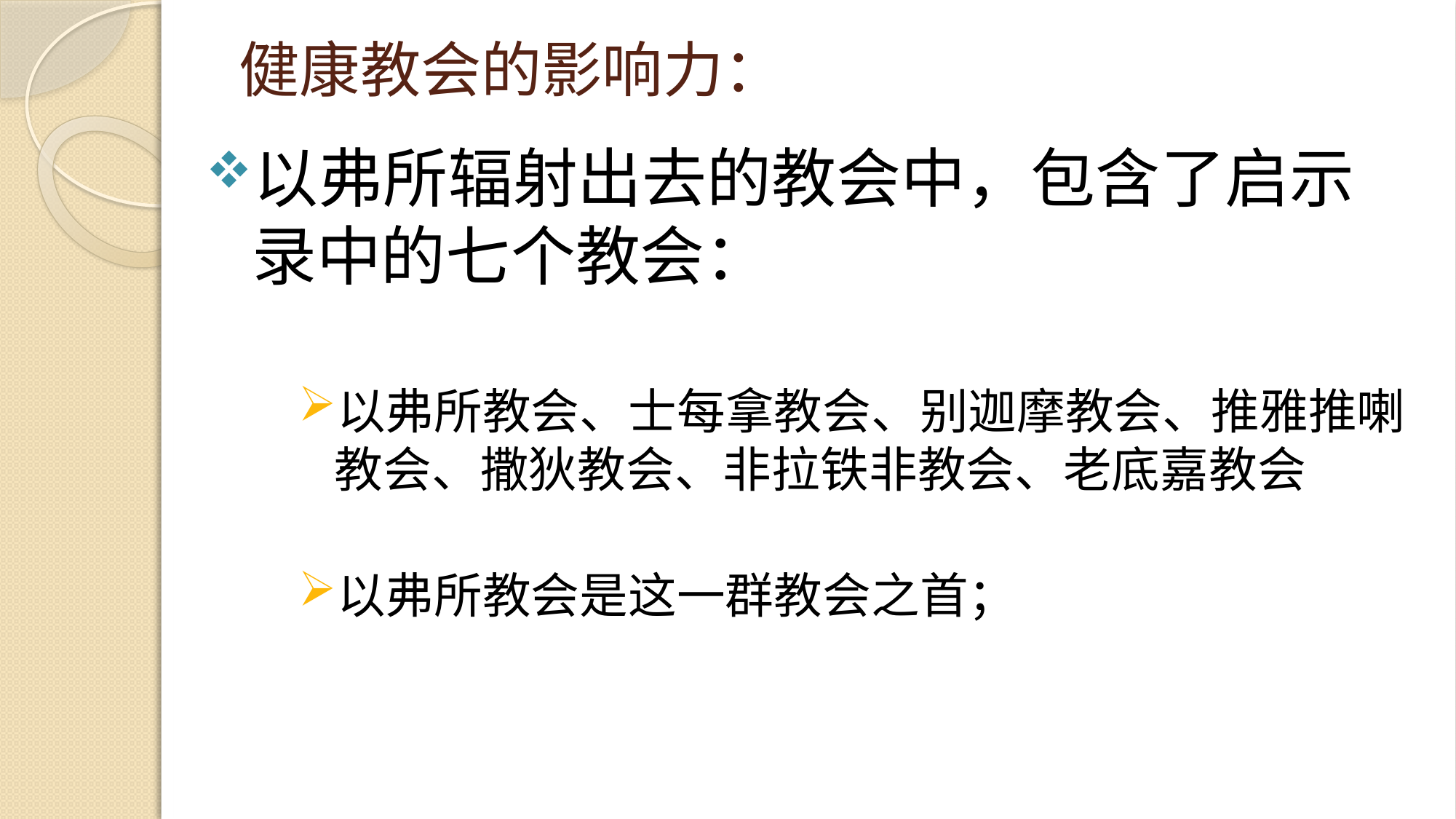

# 健康教会的影响力：
以弗所辐射出去的教会中，包含了启示录中的七个教会：
以弗所教会、士每拿教会、别迦摩教会、推雅推喇教会、撒狄教会、非拉铁非教会、老底嘉教会
以弗所教会是这一群教会之首；